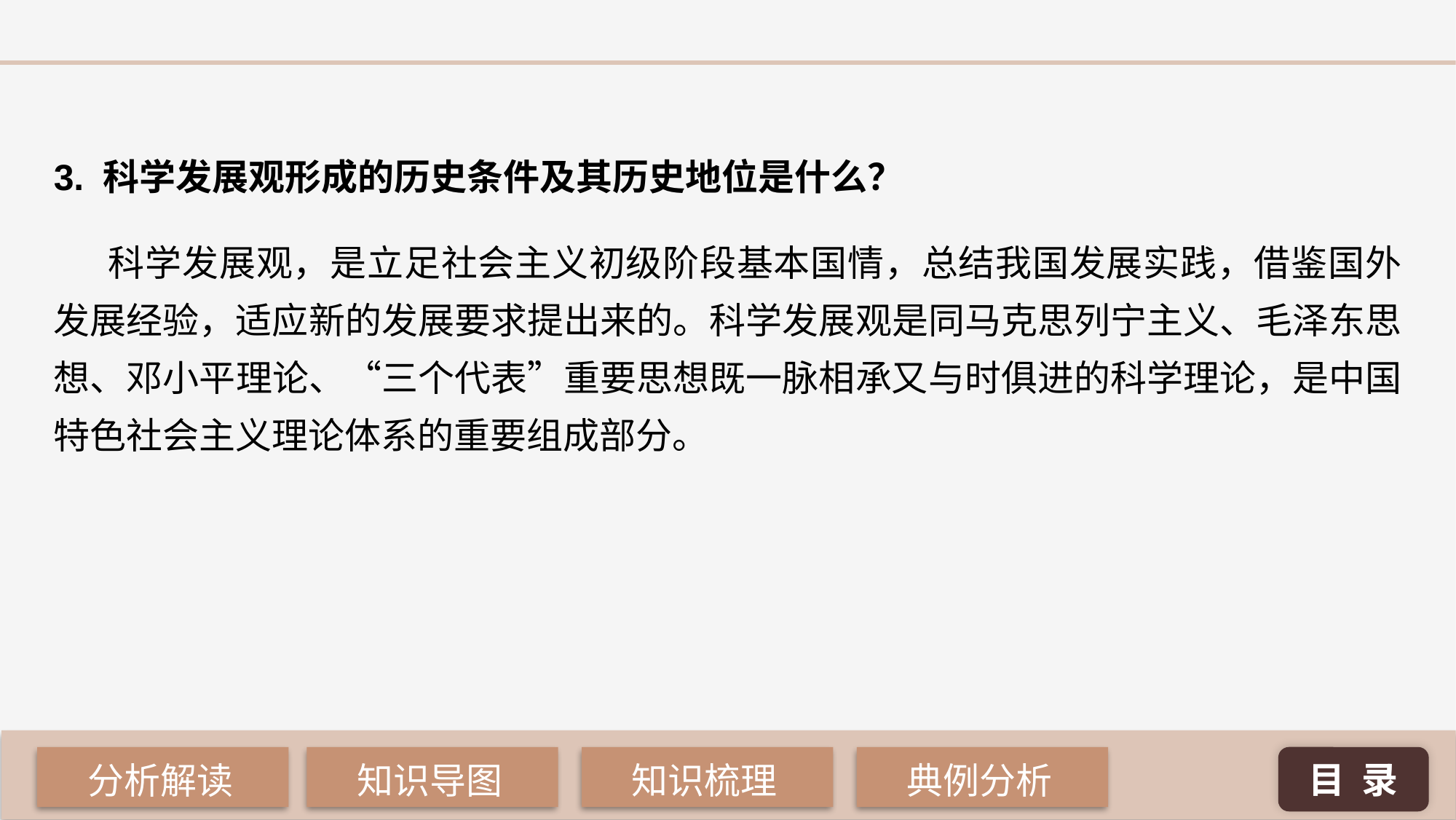

3. 科学发展观形成的历史条件及其历史地位是什么？
科学发展观，是立足社会主义初级阶段基本国情，总结我国发展实践，借鉴国外发展经验，适应新的发展要求提出来的。科学发展观是同马克思列宁主义、毛泽东思想、邓小平理论、“三个代表”重要思想既一脉相承又与时俱进的科学理论，是中国特色社会主义理论体系的重要组成部分。